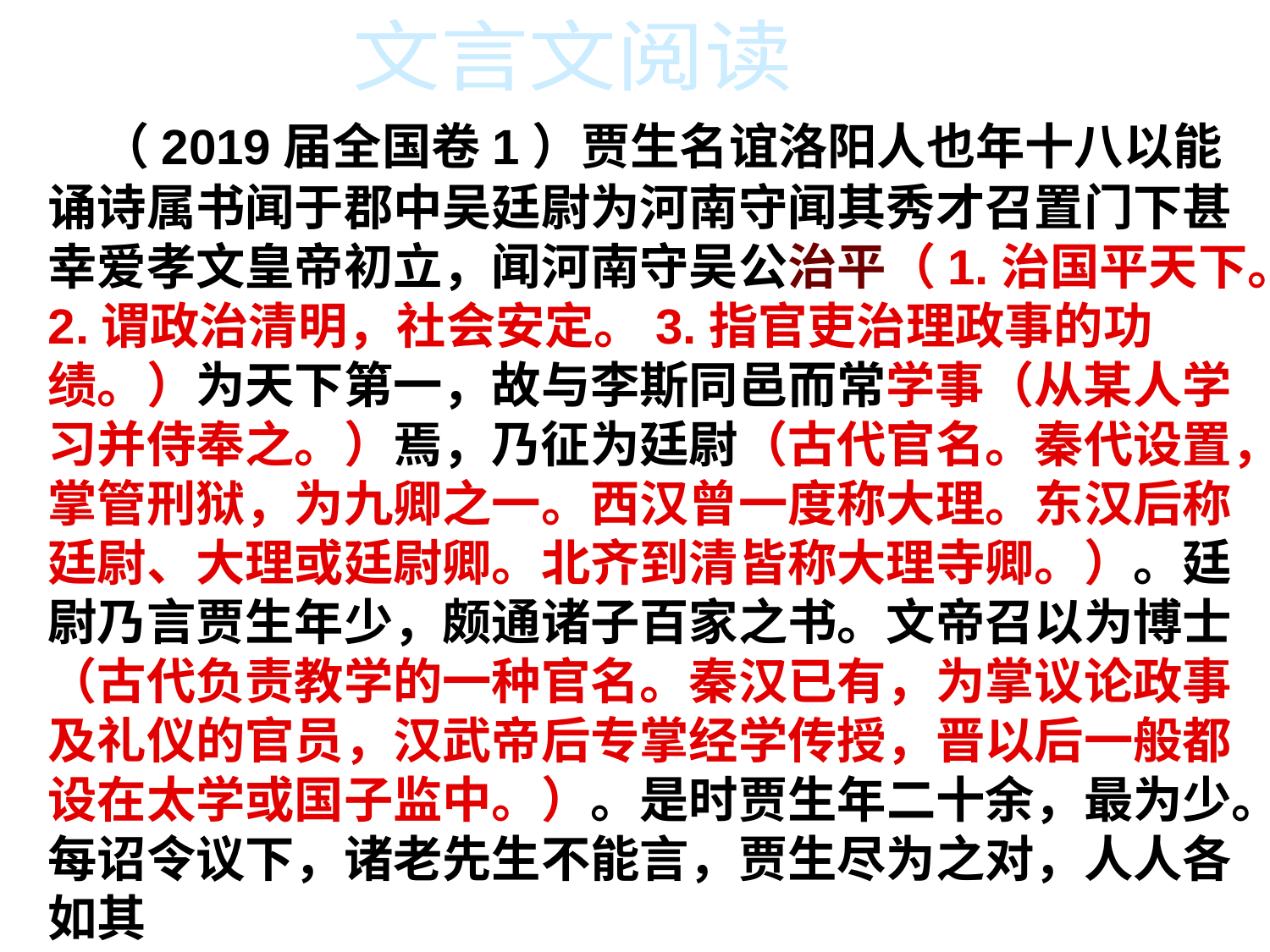

文言文阅读
   （2019届全国卷1）贾生名谊洛阳人也年十八以能诵诗属书闻于郡中吴廷尉为河南守闻其秀才召置门下甚幸爱孝文皇帝初立，闻河南守吴公治平（1.治国平天下。2.谓政治清明，社会安定。3.指官吏治理政事的功绩。）为天下第一，故与李斯同邑而常学事（从某人学习并侍奉之。）焉，乃征为廷尉（古代官名。秦代设置，掌管刑狱，为九卿之一。西汉曾一度称大理。东汉后称廷尉、大理或廷尉卿。北齐到清皆称大理寺卿。）。廷尉乃言贾生年少，颇通诸子百家之书。文帝召以为博士（古代负责教学的一种官名。秦汉已有，为掌议论政事及礼仪的官员，汉武帝后专掌经学传授，晋以后一般都设在太学或国子监中。）。是时贾生年二十余，最为少。每诏令议下，诸老先生不能言，贾生尽为之对，人人各如其